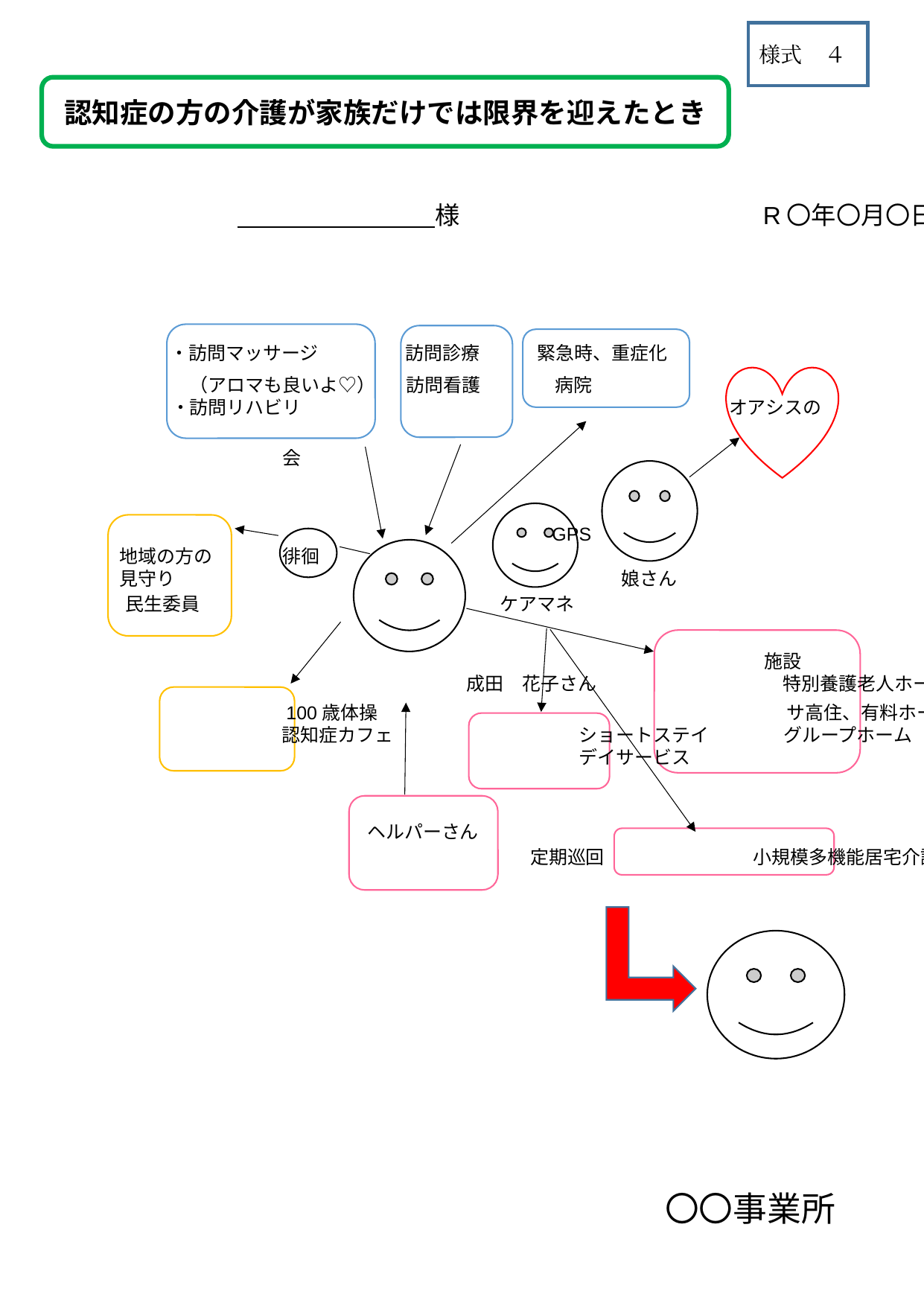

様式　４
認知症の方の介護が家族だけでは限界を迎えたとき

　　　　　　　　様　　　　　　　　　　　　R〇年〇月〇日

・訪問マッサージ　　　　   訪問診療   　  　緊急時、重症化

　（アロマも良いよ♡）　   訪問看護　　　　病院
・訪問リハビリ　　　　　　　　　　　　　　　　　　　　　　　オアシスの

　　　　　　　　　　　　　　　　　　　　　　　　　　　　　　　　　会

地域の方の　　        徘徊
見守り　　　　　　　　　　　　　　　　　　　　　　　　娘さん

GPS

民生委員　　　　　　　　　　　　　　　     ケアマネ

　　　　　　　　　　　　　　　　　　　　　　　　　　　施設
　　　　　　　　　　　成田　花子さん　　　　　　　　　　特別養護老人ホーム

　100歳体操　　　　　　　　　　　　　　　　　　　　　　サ高住、有料ホーム
　認知症カフェ　　　　　　　　　　ショートステイ　　　　グループホーム
　　　　　　　　　　　　　　　　　デイサービス

　　　　　　　　　　　ヘルパーさん

　　　　　　　　　　　　　定期巡回　　　　　　　　小規模多機能居宅介護

〇〇事業所